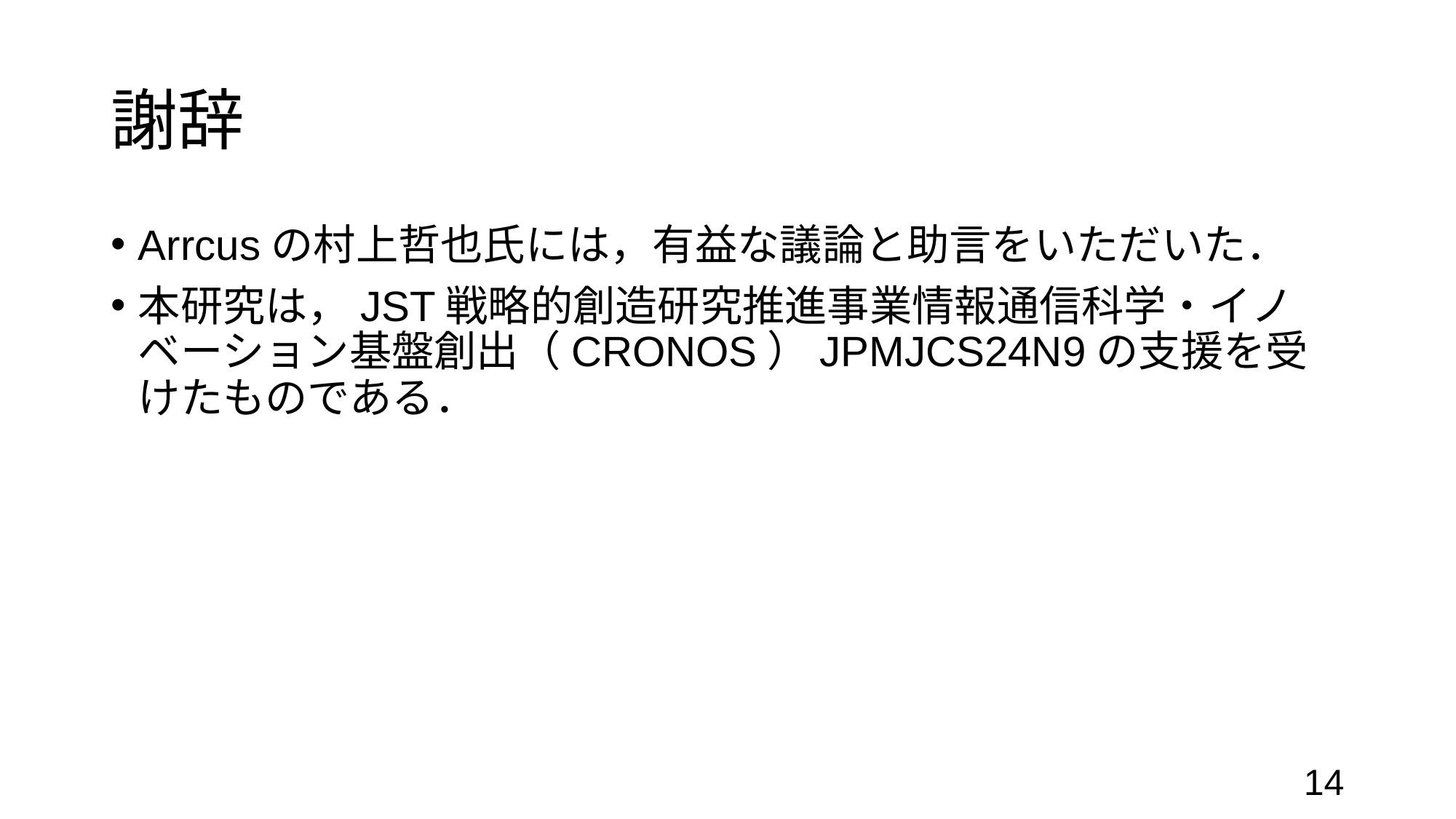

# 謝辞
Arrcusの村上哲也氏には，有益な議論と助言をいただいた．
本研究は，JST戦略的創造研究推進事業情報通信科学・イノベーション基盤創出（CRONOS）JPMJCS24N9の支援を受けたものである．
14